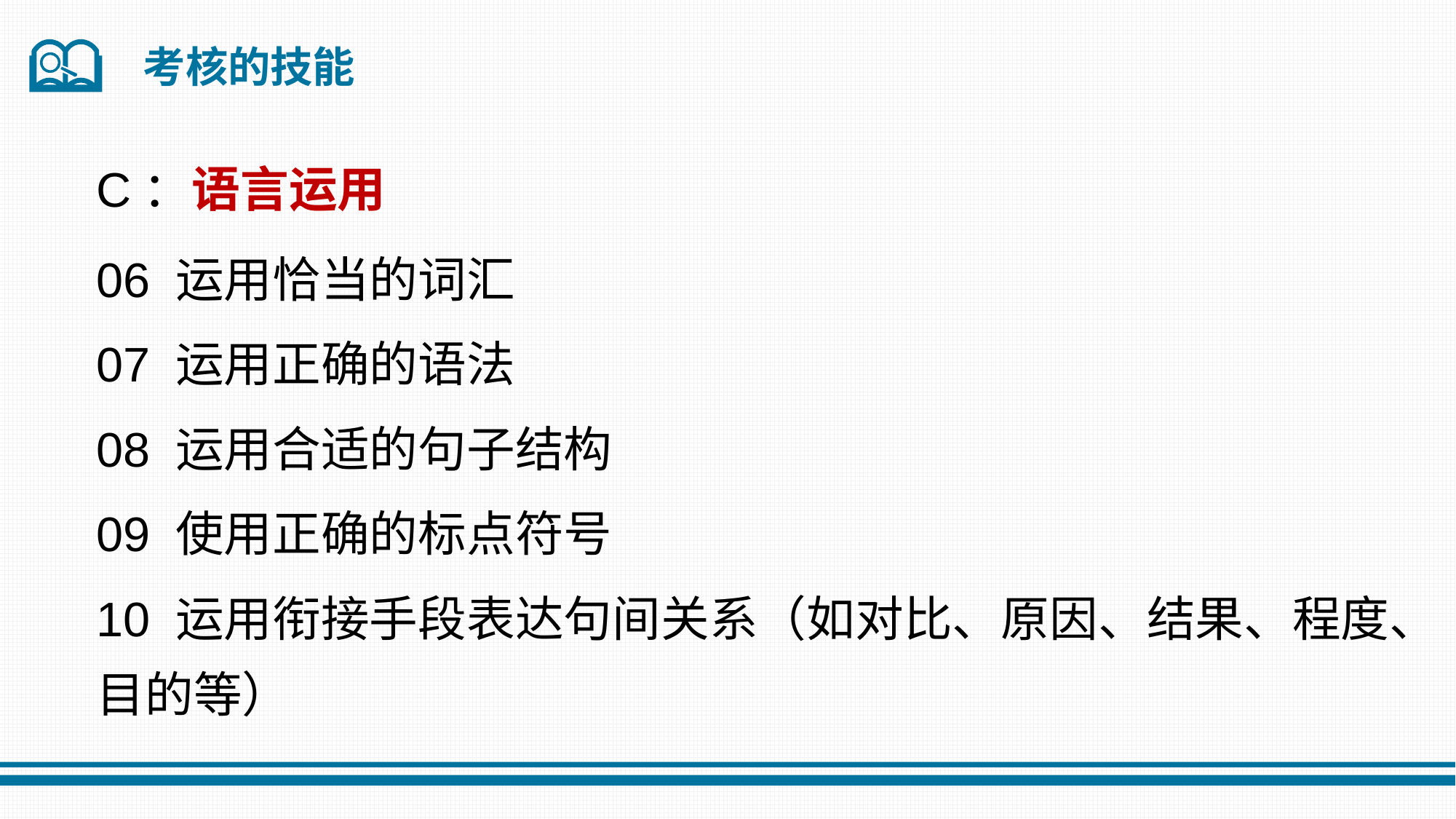

考核的技能
C：语言运用
06 运用恰当的词汇
07 运用正确的语法
08 运用合适的句子结构
09 使用正确的标点符号
10 运用衔接手段表达句间关系（如对比、原因、结果、程度、目的等）